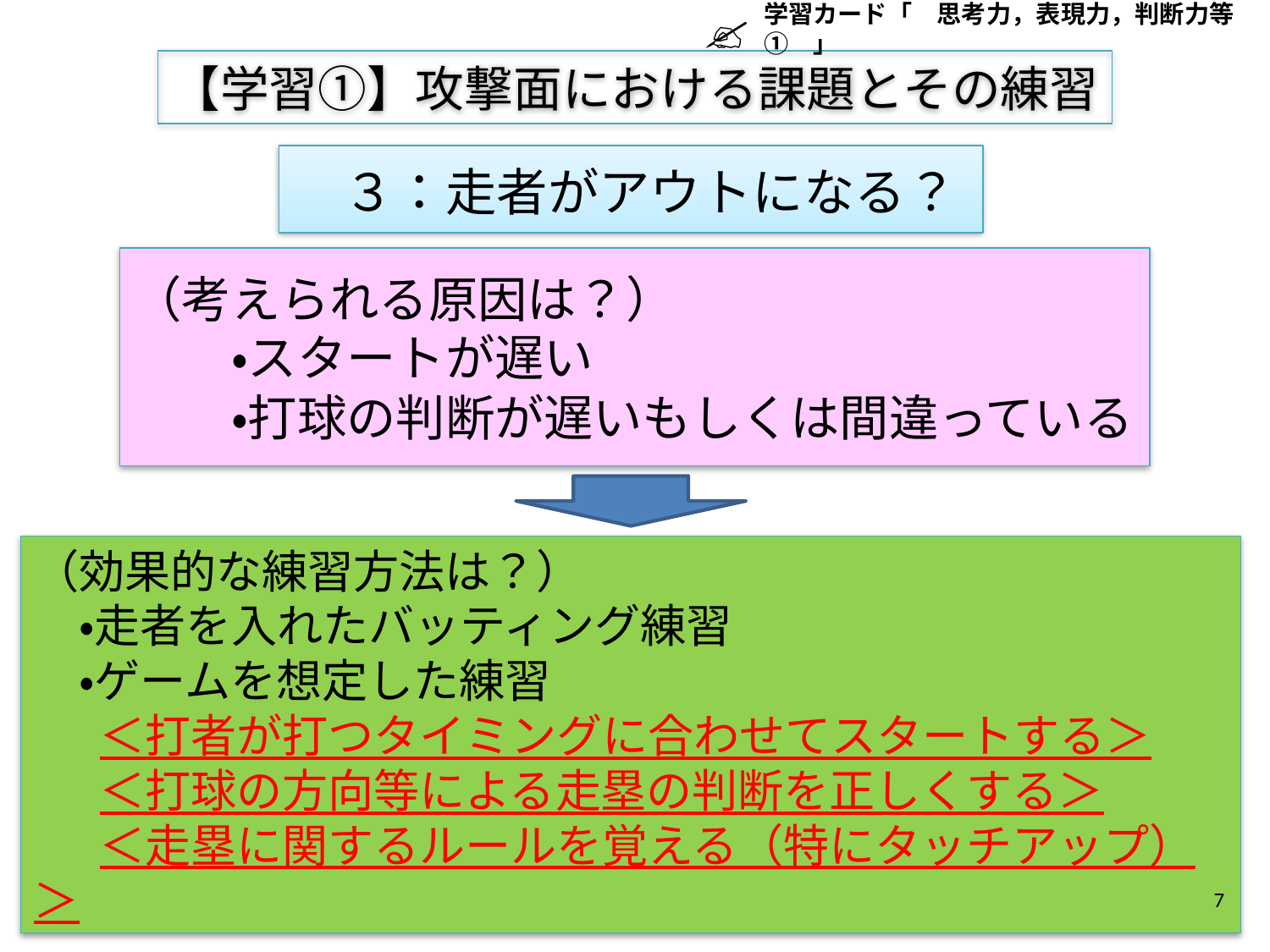

✍
学習カード「　思考力，表現力，判断力等①　」
【学習①】攻撃面における課題とその練習
# ３：走者がアウトになる？
（考えられる原因は？）
　　・スタートが遅い
　　・打球の判断が遅いもしくは間違っている

（効果的な練習方法は？）
　・走者を入れたバッティング練習
　・ゲームを想定した練習
　  ＜打者が打つタイミングに合わせてスタートする＞
　  ＜打球の方向等による走塁の判断を正しくする＞
　  ＜走塁に関するルールを覚える（特にタッチアップ）＞
7